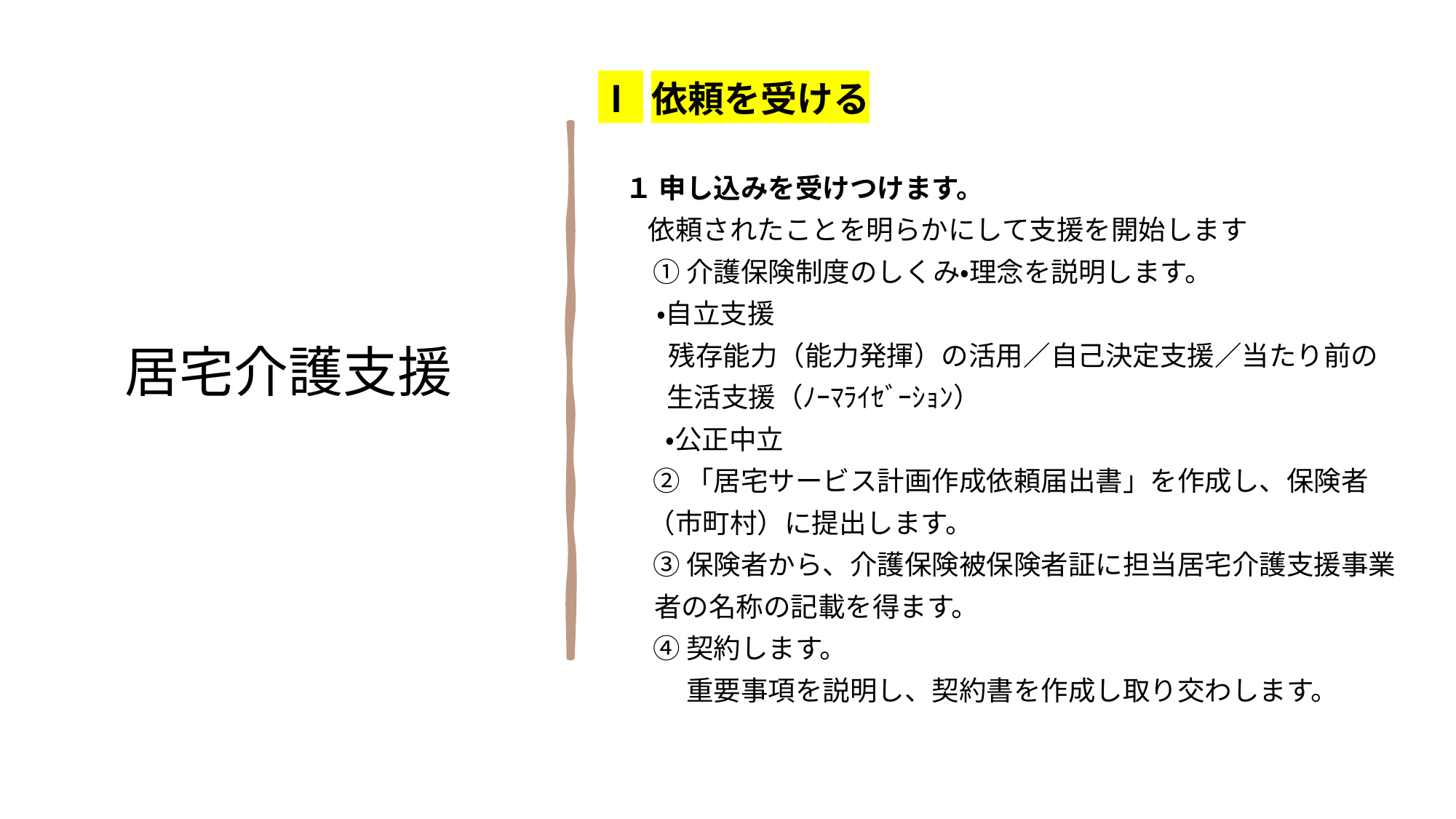

Ⅰ 依頼を受ける

　１ 申し込みを受けつけます。
       依頼されたことを明らかにして支援を開始します
　　① 介護保険制度のしくみ・理念を説明します。
　     ・自立支援
　       残存能力（能力発揮）の活用／自己決定支援／当たり前の
          生活支援（ﾉｰﾏﾗｲｾﾞｰｼｮﾝ）
　　  ・公正中立
　　② 「居宅サービス計画作成依頼届出書」を作成し、保険者
       （市町村）に提出します。
　　③ 保険者から、介護保険被保険者証に担当居宅介護支援事業
        者の名称の記載を得ます。
　　④ 契約します。
　　　 重要事項を説明し、契約書を作成し取り交わします。

居宅介護支援